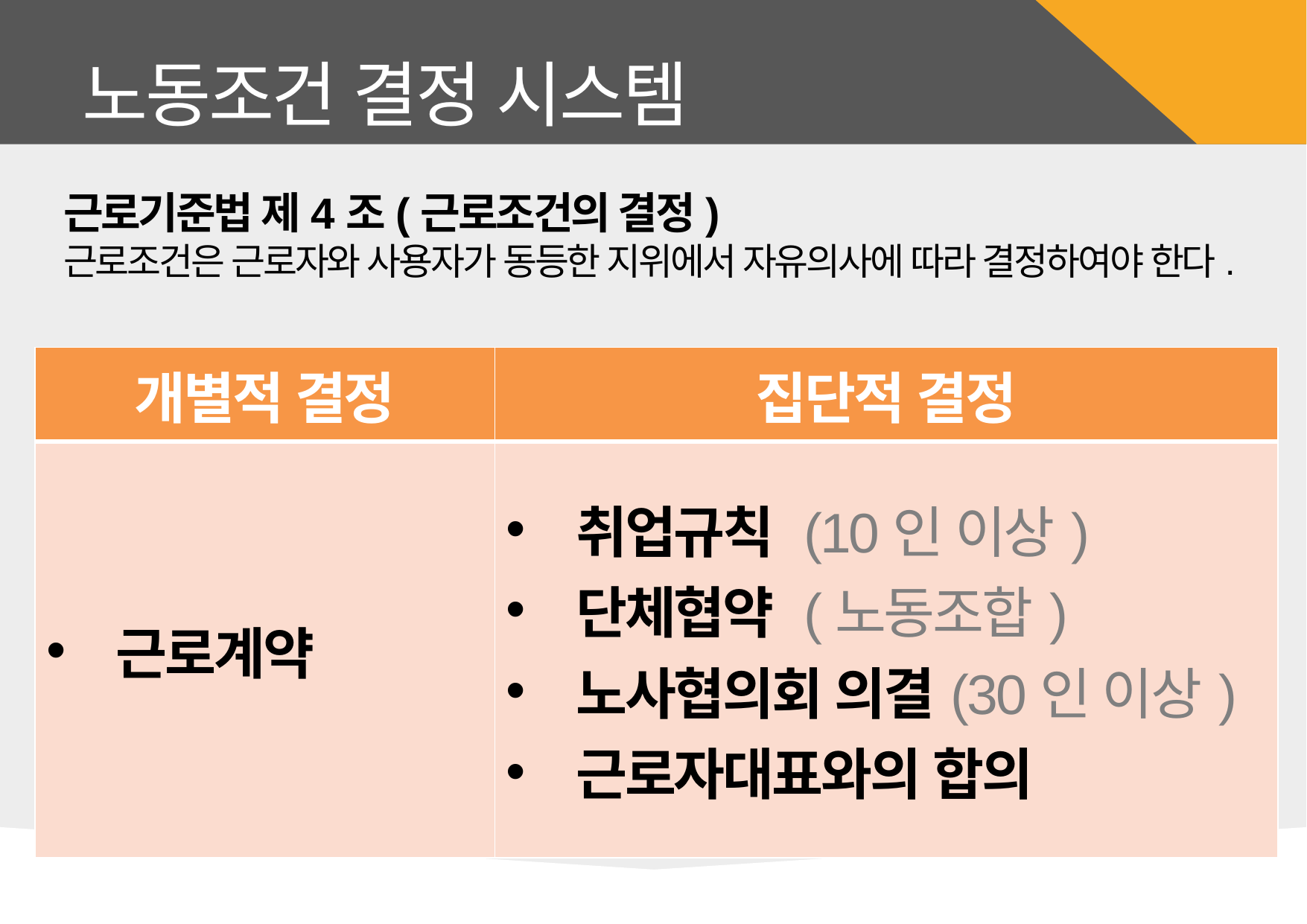

노동조건 결정 시스템
근로기준법 제4조(근로조건의 결정)
근로조건은 근로자와 사용자가 동등한 지위에서 자유의사에 따라 결정하여야 한다.
| 개별적 결정 | 집단적 결정 |
| --- | --- |
| 근로계약 | 취업규칙 (10인 이상) 단체협약 (노동조합) 노사협의회 의결(30인 이상) 근로자대표와의 합의 |